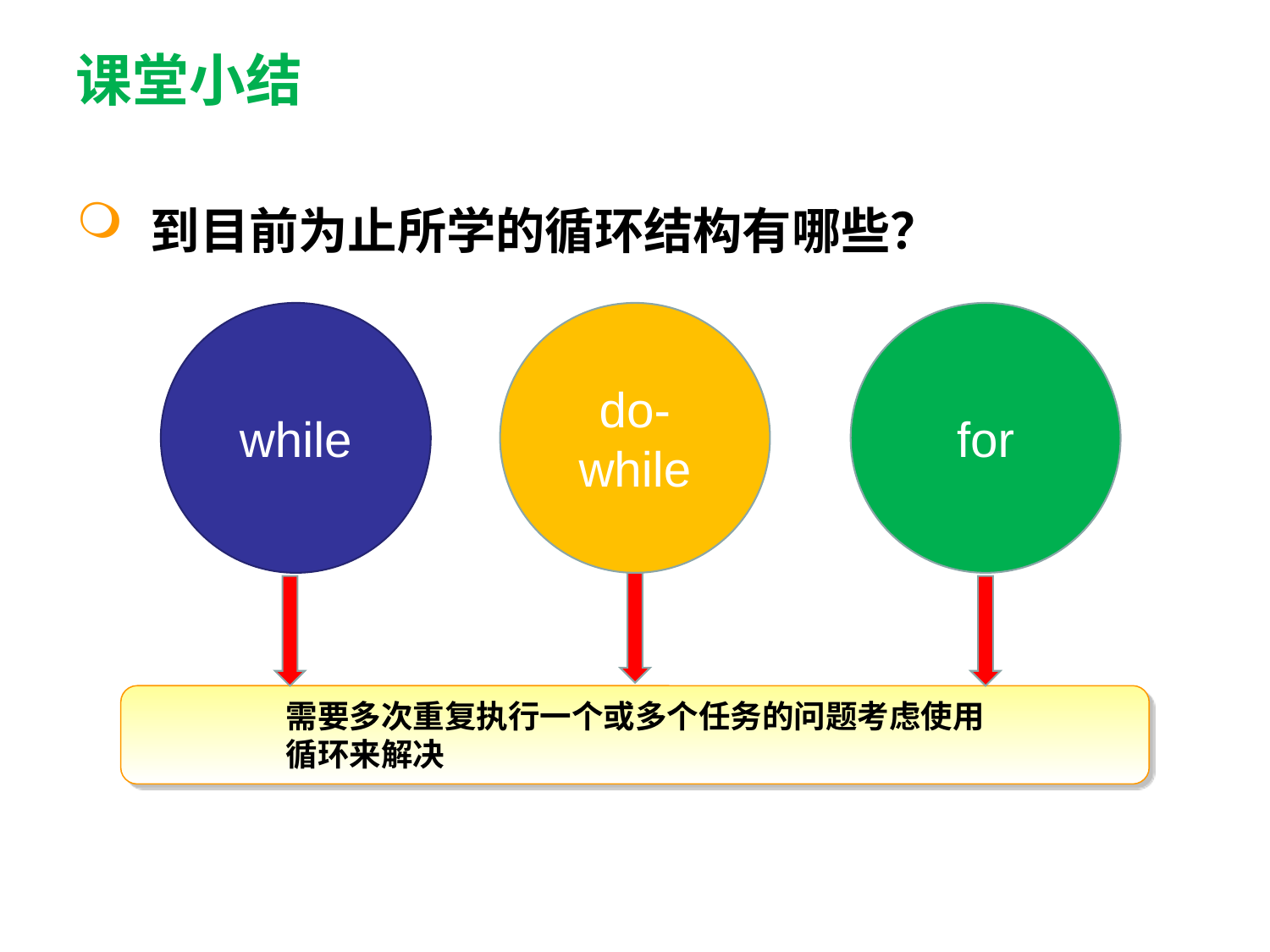

# 课堂小结
到目前为止所学的循环结构有哪些？
while
do-while
for

需要多次重复执行一个或多个任务的问题考虑使用
循环来解决